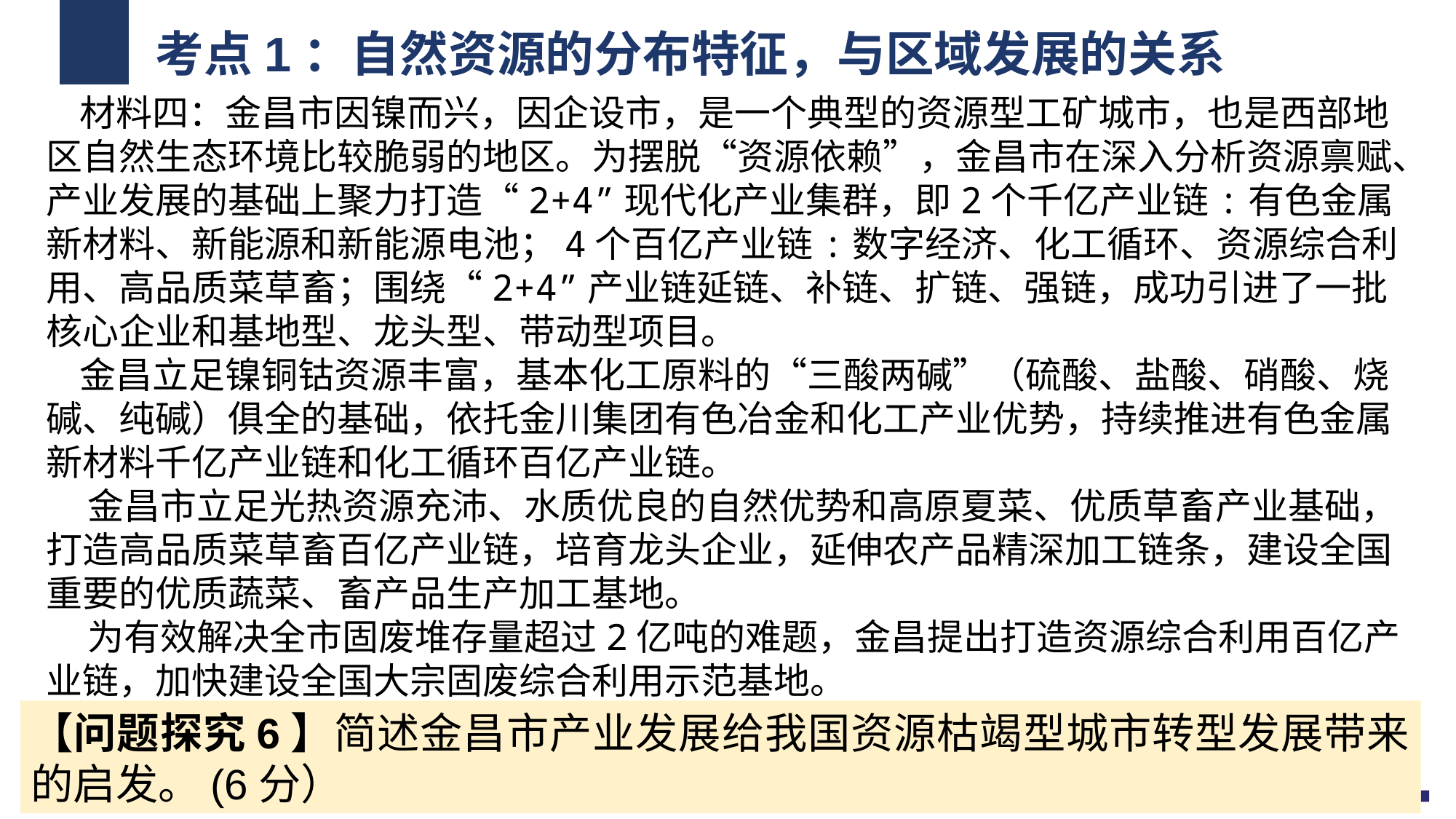

考点1：自然资源的分布特征，与区域发展的关系
   材料四：金昌市因镍而兴，因企设市，是一个典型的资源型工矿城市，也是西部地区自然生态环境比较脆弱的地区。为摆脱“资源依赖”，金昌市在深入分析资源禀赋、产业发展的基础上聚力打造“2+4”现代化产业集群，即2个千亿产业链:有色金属新材料、新能源和新能源电池；4个百亿产业链:数字经济、化工循环、资源综合利用、高品质菜草畜；围绕“2+4”产业链延链、补链、扩链、强链，成功引进了一批核心企业和基地型、龙头型、带动型项目。
   金昌立足镍铜钴资源丰富，基本化工原料的“三酸两碱”（硫酸、盐酸、硝酸、烧碱、纯碱）俱全的基础，依托金川集团有色冶金和化工产业优势，持续推进有色金属新材料千亿产业链和化工循环百亿产业链。
    金昌市立足光热资源充沛、水质优良的自然优势和高原夏菜、优质草畜产业基础，打造高品质菜草畜百亿产业链，培育龙头企业，延伸农产品精深加工链条，建设全国重要的优质蔬菜、畜产品生产加工基地。
    为有效解决全市固废堆存量超过2亿吨的难题，金昌提出打造资源综合利用百亿产业链，加快建设全国大宗固废综合利用示范基地。
【问题探究6】简述金昌市产业发展给我国资源枯竭型城市转型发展带来的启发。(6分）